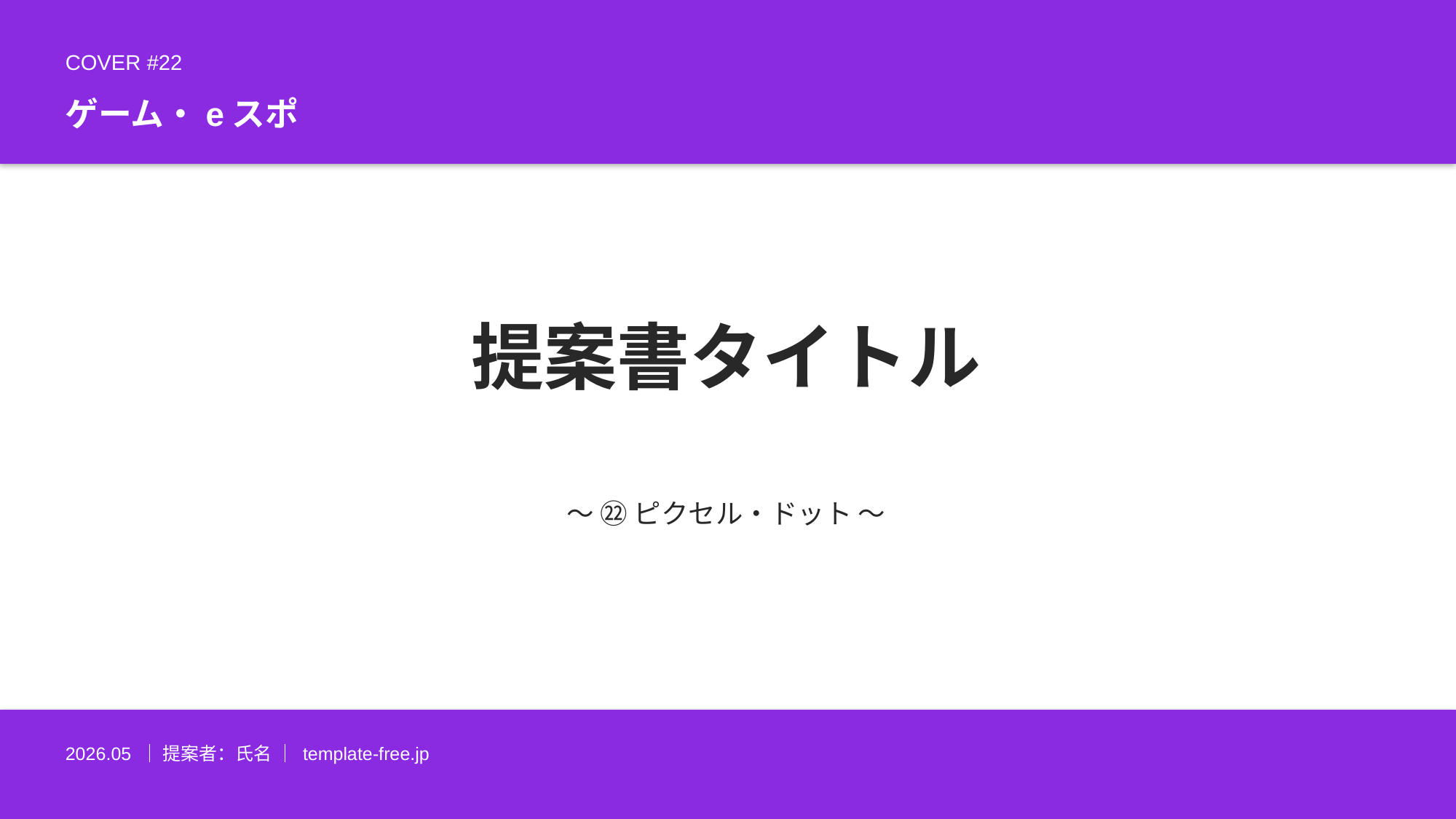

COVER #22
ゲーム・eスポ
提案書タイトル
〜 ㉒ ピクセル・ドット 〜

2026.05 ｜ 提案者：氏名 ｜ template-free.jp